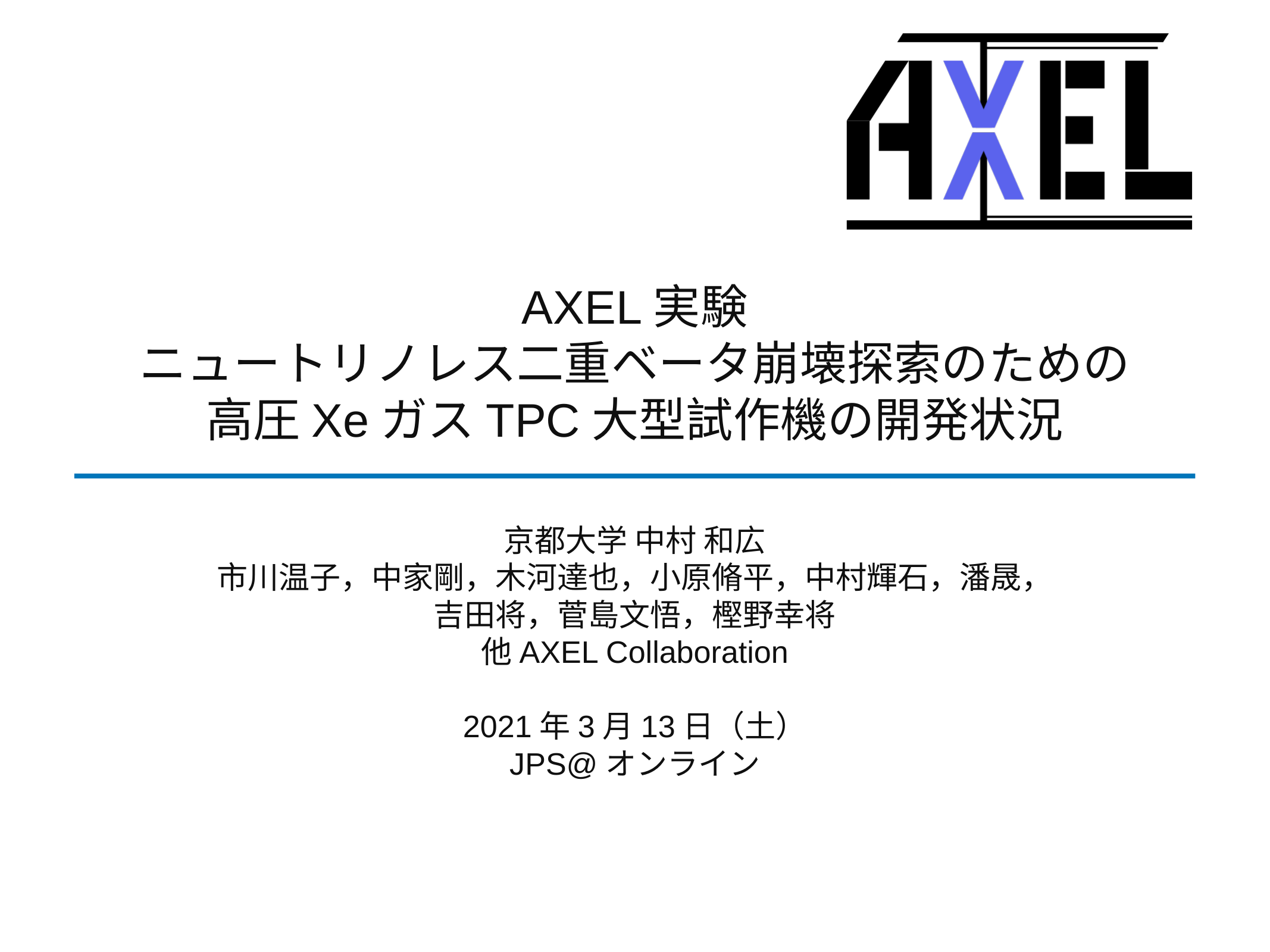

AXEL実験
ニュートリノレス二重ベータ崩壊探索のための
高圧XeガスTPC大型試作機の開発状況
京都大学 中村 和広
市川温子，中家剛，木河達也，小原脩平，中村輝石，潘晟，
吉田将，菅島文悟，樫野幸将
他AXEL Collaboration

2021年3月13日（土）
JPS@オンライン